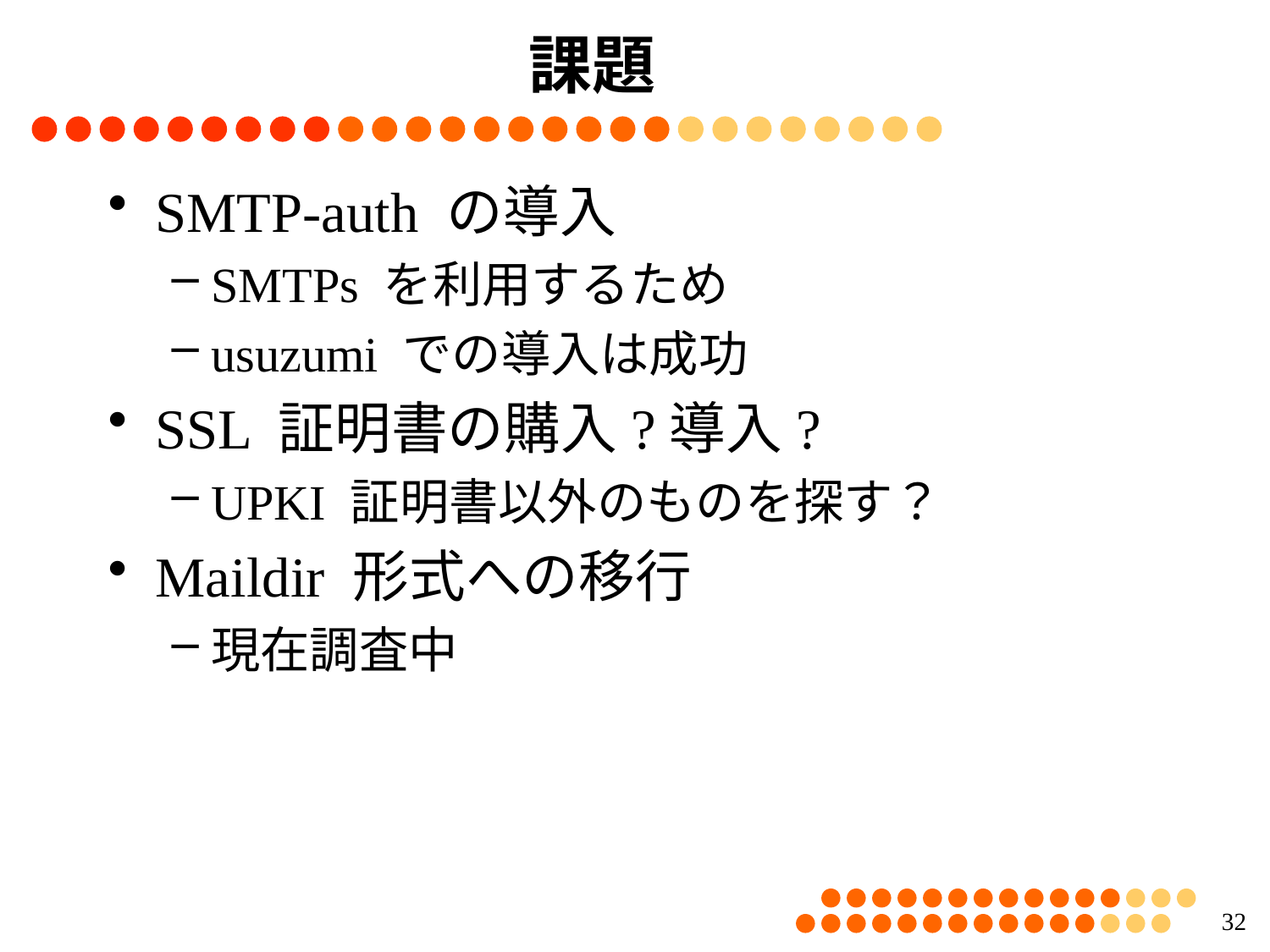

# 課題
SMTP-auth の導入
SMTPs を利用するため
usuzumi での導入は成功
SSL 証明書の購入?導入?
UPKI 証明書以外のものを探す？
Maildir 形式への移行
現在調査中
32